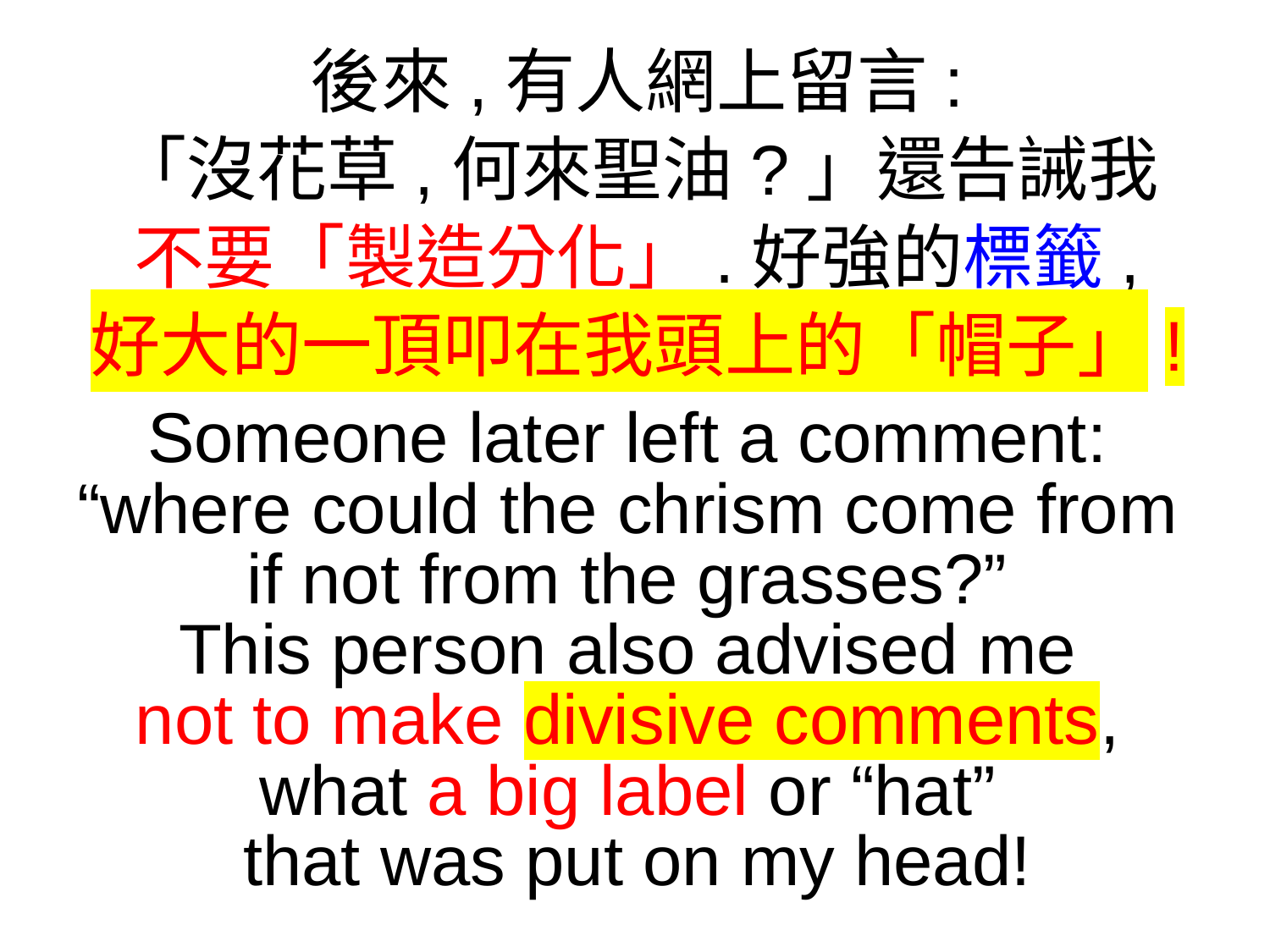

後來,有人網上留言:
「沒花草,何來聖油?」還告誡我
不要「製造分化」.好強的標籤,
好大的一頂叩在我頭上的「帽子」!
Someone later left a comment:
“where could the chrism come from
if not from the grasses?”
This person also advised me
not to make divisive comments,
what a big label or “hat”
that was put on my head!